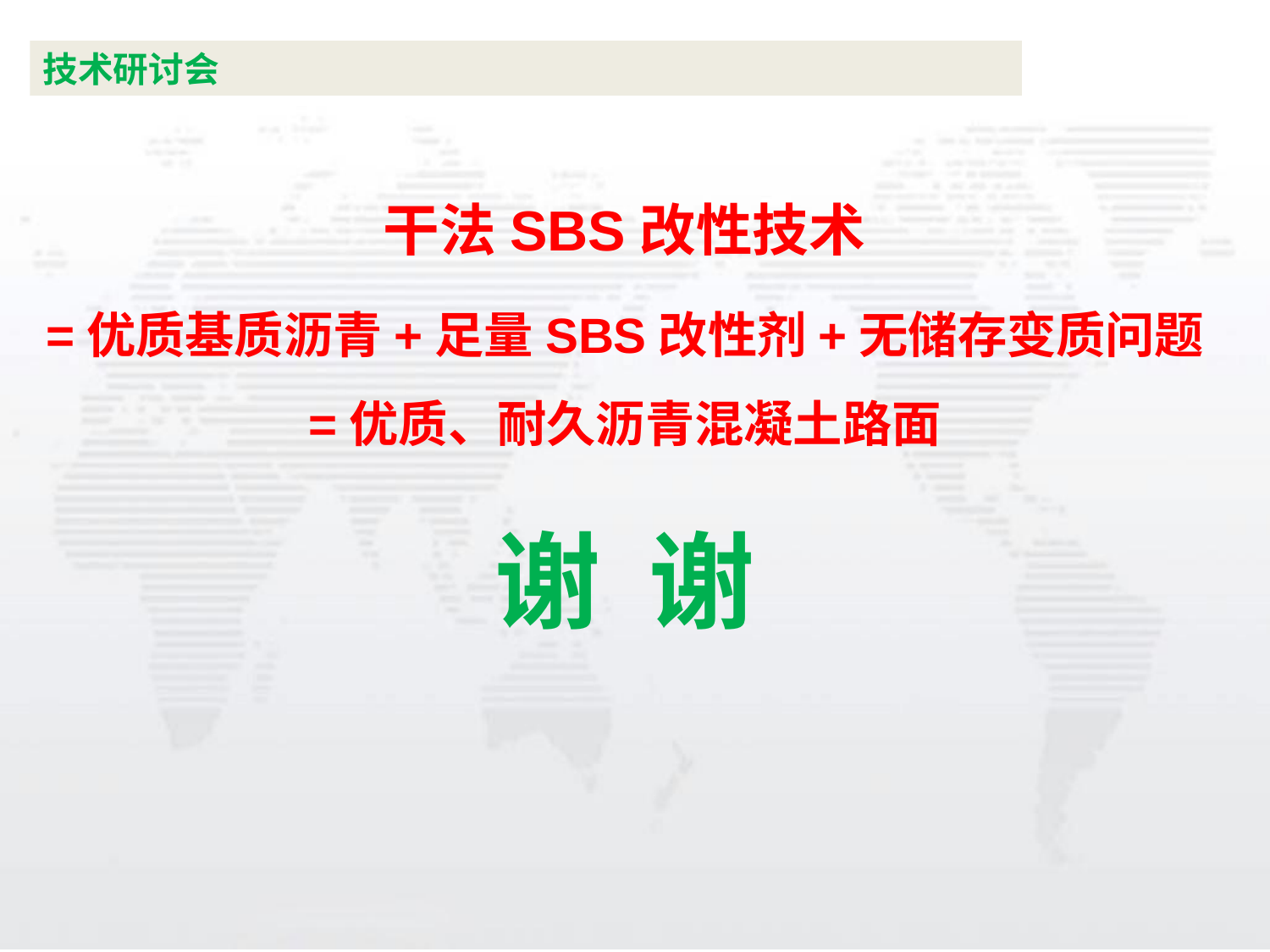

技术研讨会
干法SBS改性技术
=优质基质沥青+足量SBS改性剂+无储存变质问题
=优质、耐久沥青混凝土路面
谢  谢